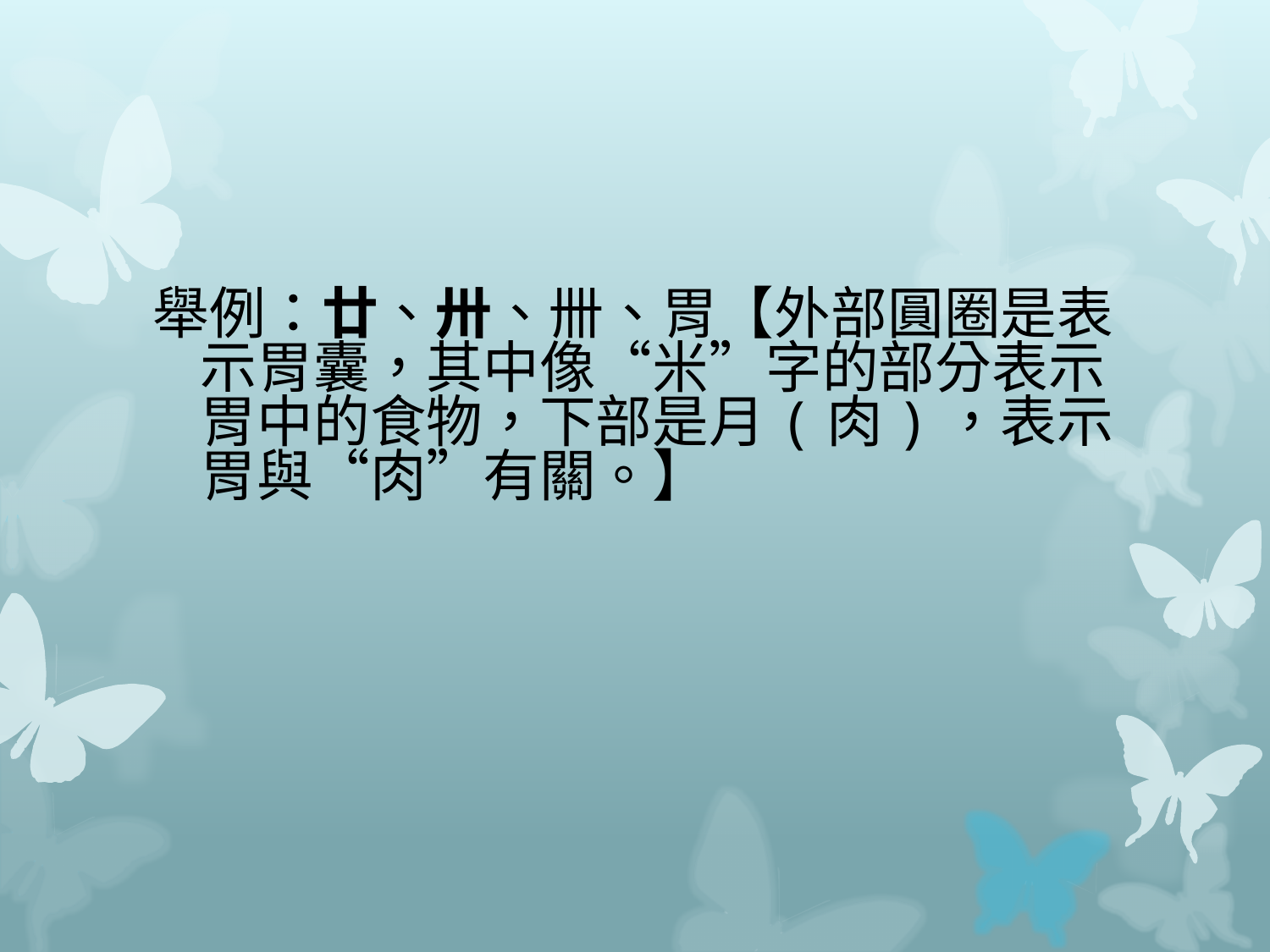

#
舉例：廿、卅、卌、胃【外部圓圈是表示胃囊，其中像“米”字的部分表示胃中的食物，下部是月(肉)，表示胃與“肉”有關。】